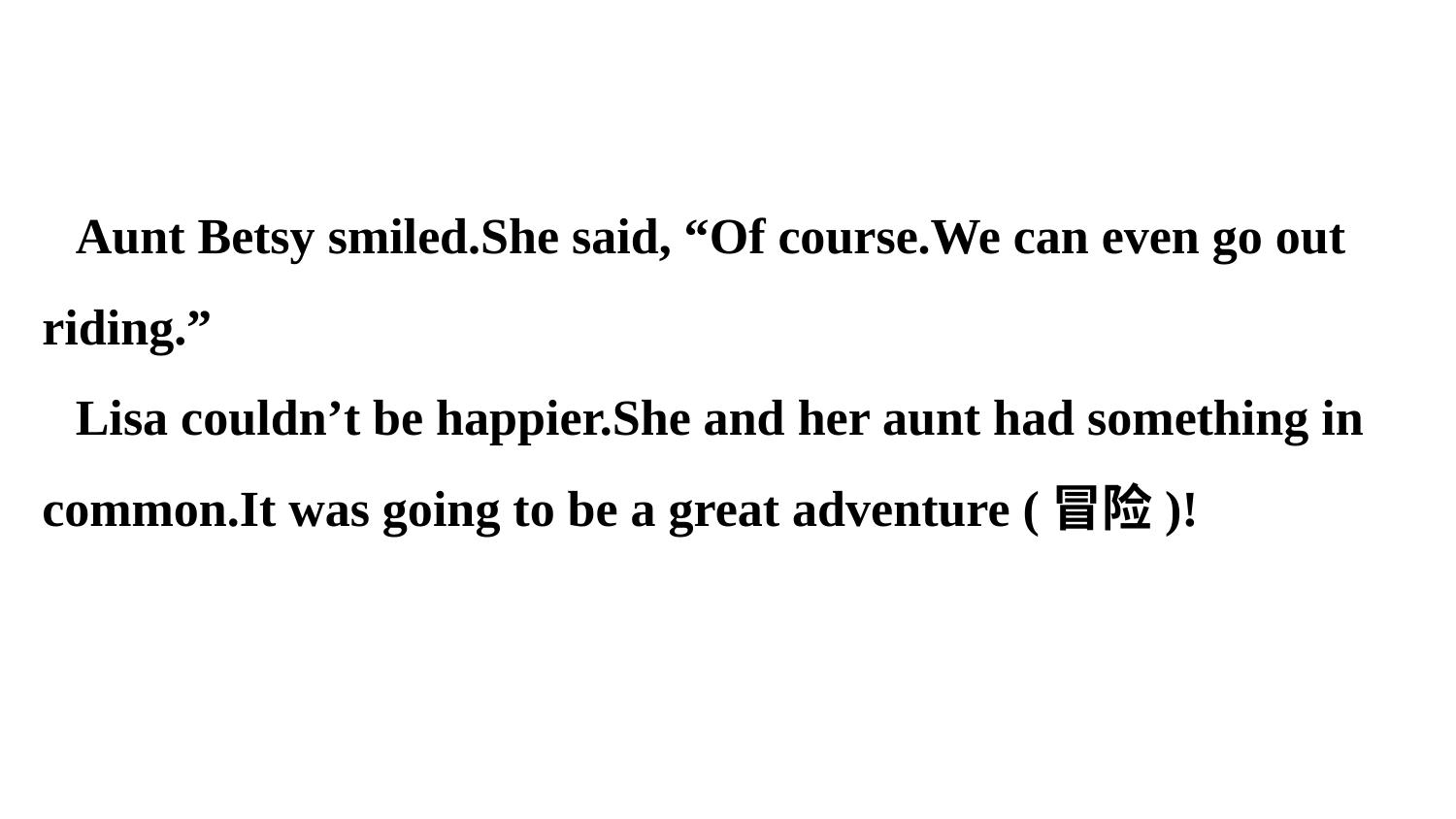

Aunt Betsy smiled.She said, “Of course.We can even go out riding.”
Lisa couldn’t be happier.She and her aunt had something in common.It was going to be a great adventure (冒险)!